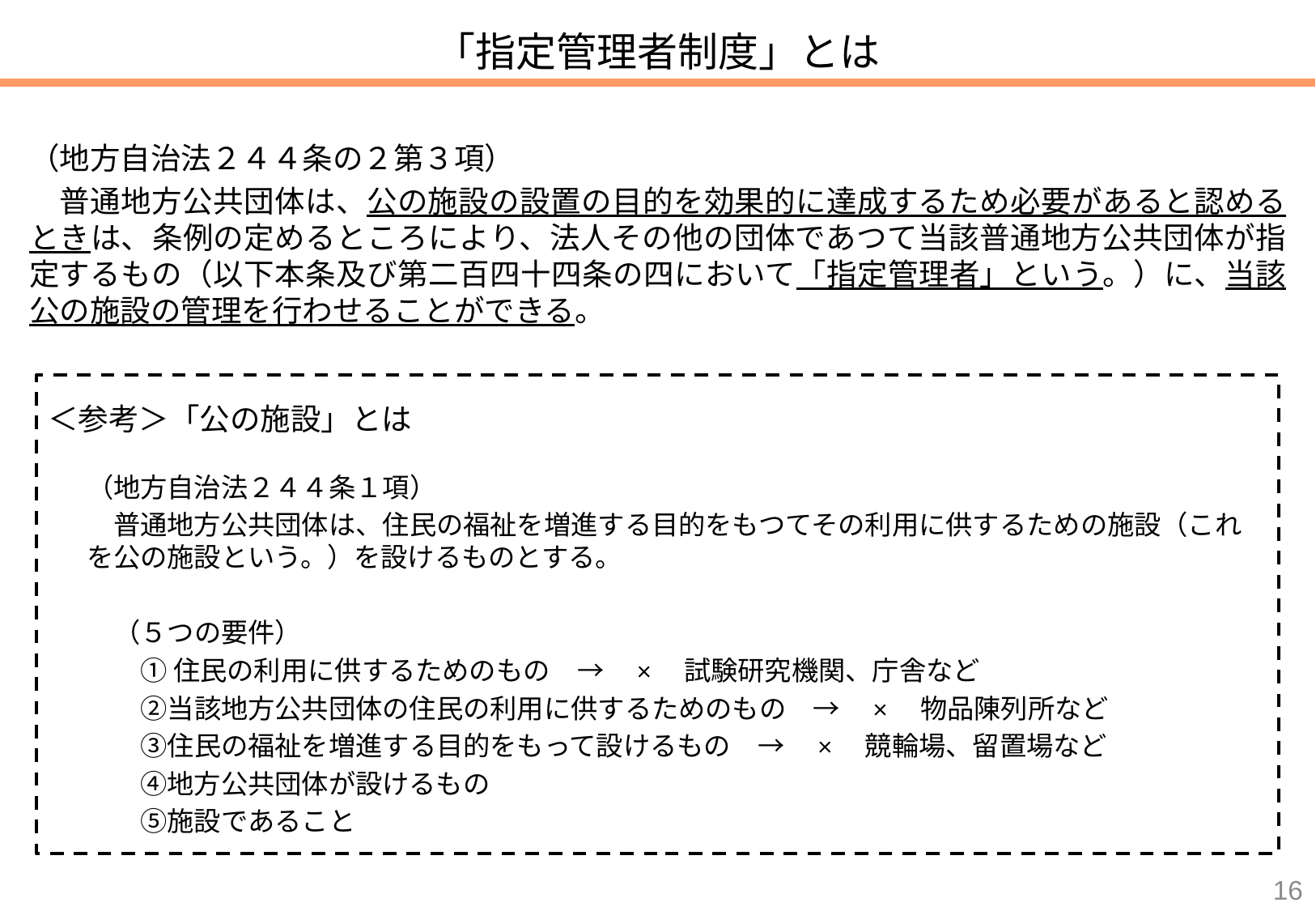

「指定管理者制度」とは
（地方自治法２４４条の２第３項）
　普通地方公共団体は、公の施設の設置の目的を効果的に達成するため必要があると認めるときは、条例の定めるところにより、法人その他の団体であつて当該普通地方公共団体が指定するもの（以下本条及び第二百四十四条の四において「指定管理者」という。）に、当該公の施設の管理を行わせることができる。

＜参考＞「公の施設」とは
（地方自治法２４４条１項）
　普通地方公共団体は、住民の福祉を増進する目的をもつてその利用に供するための施設（これを公の施設という。）を設けるものとする。

　（５つの要件）
　　① 住民の利用に供するためのもの　→　×　試験研究機関、庁舎など
　　②当該地方公共団体の住民の利用に供するためのもの　→　×　物品陳列所など
　　③住民の福祉を増進する目的をもって設けるもの　→　×　競輪場、留置場など
　　④地方公共団体が設けるもの
　　⑤施設であること
16